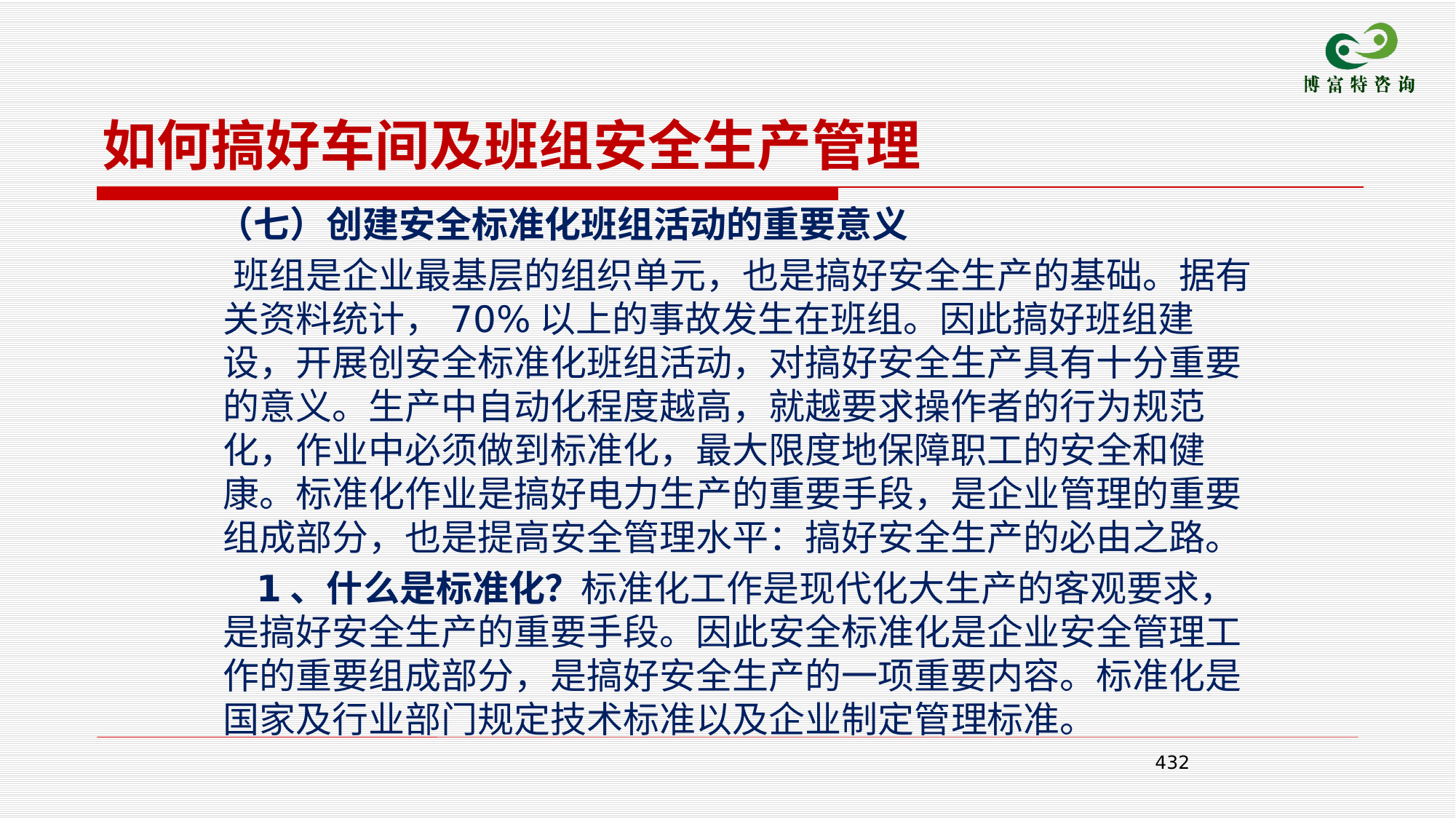

如何搞好车间及班组安全生产管理
     （七）创建安全标准化班组活动的重要意义
       班组是企业最基层的组织单元，也是搞好安全生产的基础。据有关资料统计，70%以上的事故发生在班组。因此搞好班组建设，开展创安全标准化班组活动，对搞好安全生产具有十分重要的意义。生产中自动化程度越高，就越要求操作者的行为规范化，作业中必须做到标准化，最大限度地保障职工的安全和健康。标准化作业是搞好电力生产的重要手段，是企业管理的重要组成部分，也是提高安全管理水平：搞好安全生产的必由之路。
       1、什么是标准化？标准化工作是现代化大生产的客观要求，是搞好安全生产的重要手段。因此安全标准化是企业安全管理工作的重要组成部分，是搞好安全生产的一项重要内容。标准化是国家及行业部门规定技术标准以及企业制定管理标准。

432